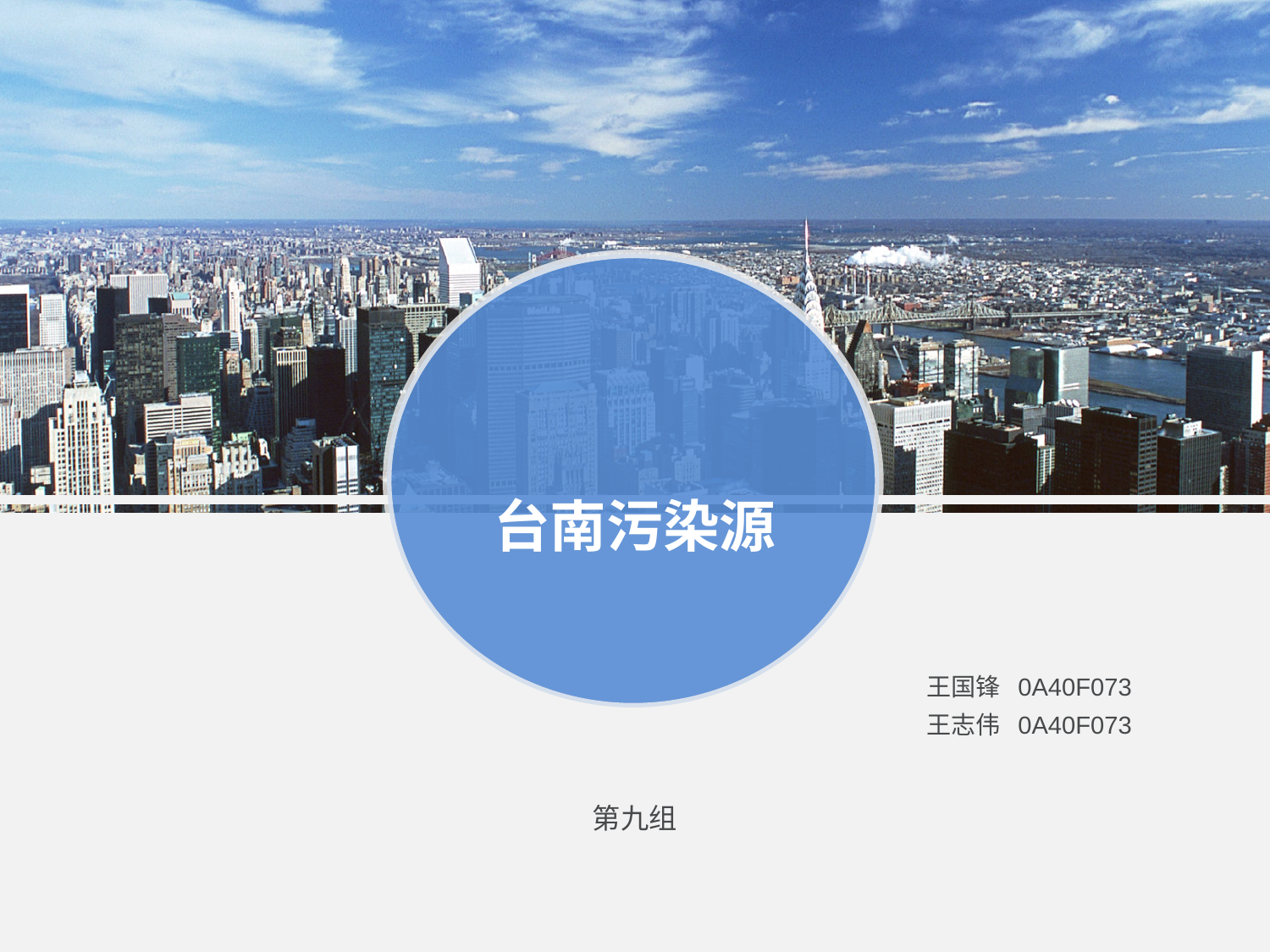

# 台南污染源
王国锋  0A40F073
王志伟  0A40F073
第九组